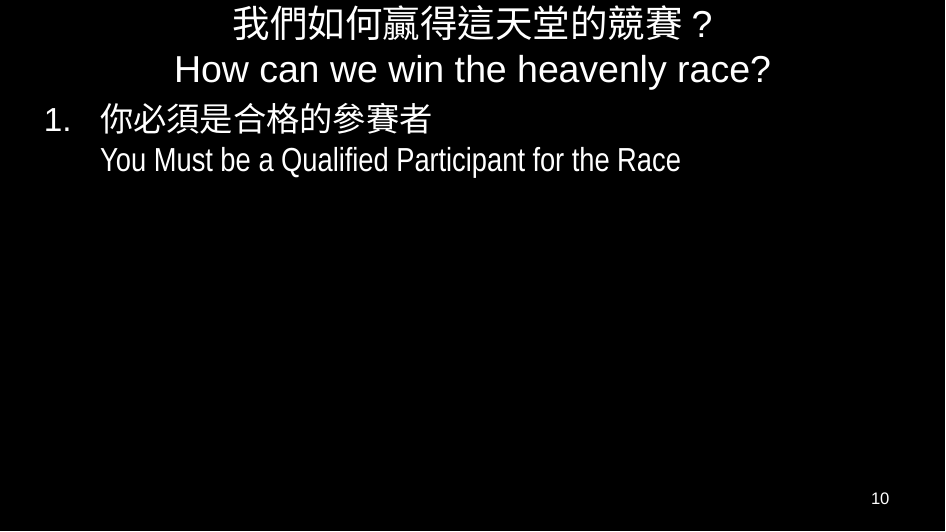

# 我們如何贏得這天堂的競賽? How can we win the heavenly race?
你必須是合格的參賽者
You Must be a Qualified Participant for the Race

10